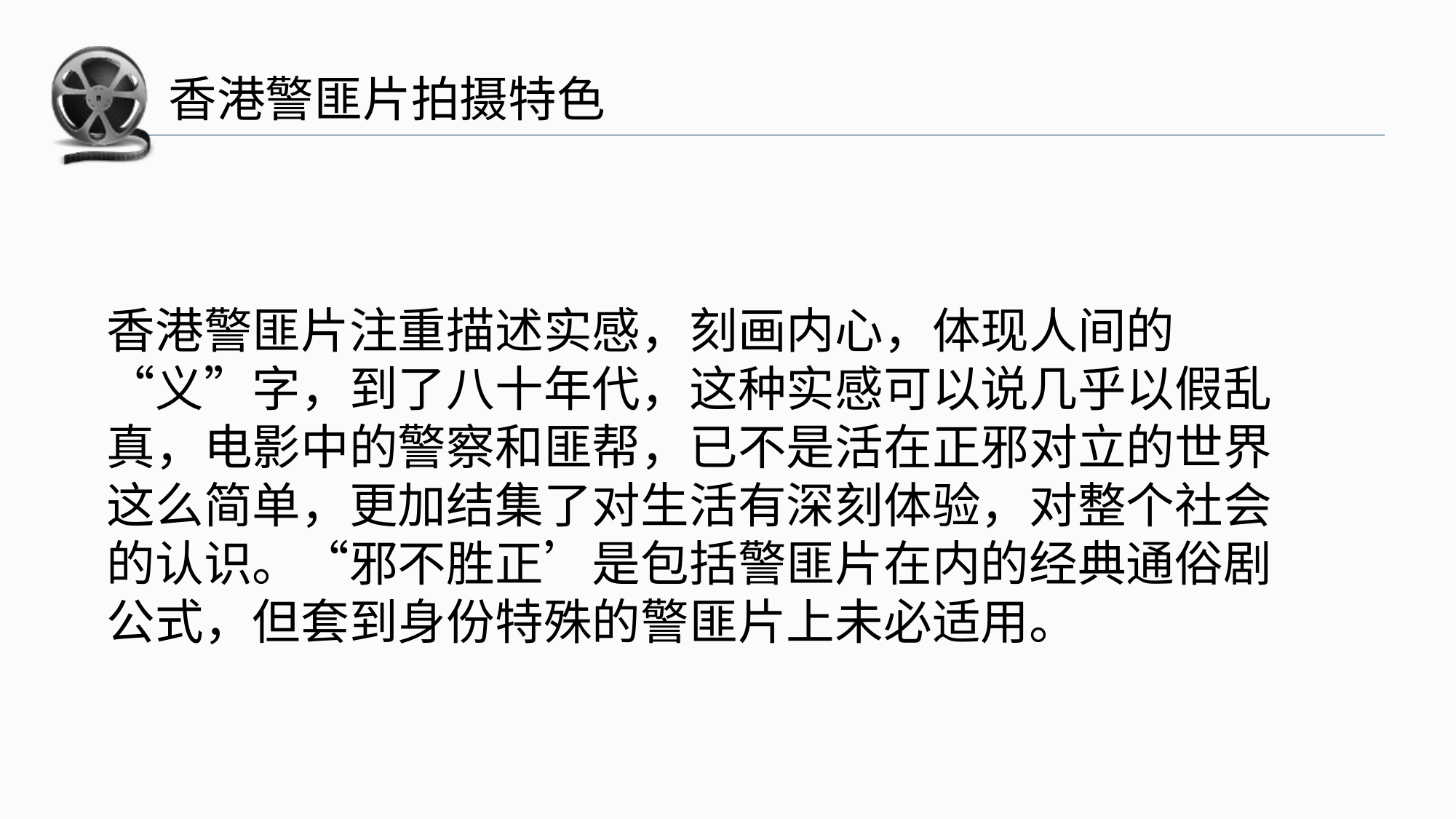

香港警匪片拍摄特色
香港警匪片注重描述实感，刻画内心，体现人间的“义”字，到了八十年代，这种实感可以说几乎以假乱真，电影中的警察和匪帮，已不是活在正邪对立的世界这么简单，更加结集了对生活有深刻体验，对整个社会的认识。“邪不胜正’是包括警匪片在内的经典通俗剧公式，但套到身份特殊的警匪片上未必适用。